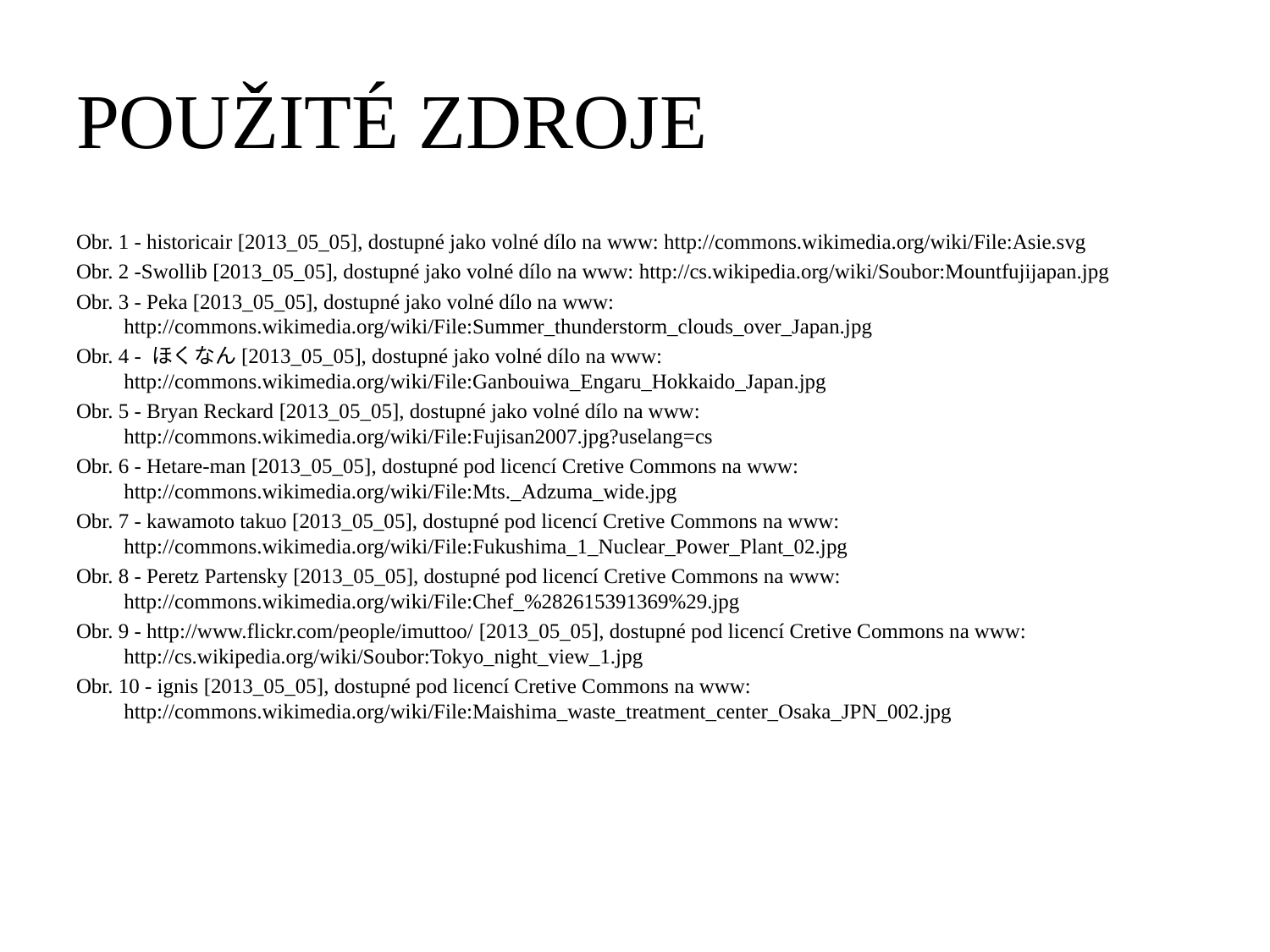

# POUŽITÉ ZDROJE
Obr. 1 - historicair [2013_05_05], dostupné jako volné dílo na www: http://commons.wikimedia.org/wiki/File:Asie.svg
Obr. 2 -Swollib [2013_05_05], dostupné jako volné dílo na www: http://cs.wikipedia.org/wiki/Soubor:Mountfujijapan.jpg
Obr. 3 - Peka [2013_05_05], dostupné jako volné dílo na www: http://commons.wikimedia.org/wiki/File:Summer_thunderstorm_clouds_over_Japan.jpg
Obr. 4 - ほくなん[2013_05_05], dostupné jako volné dílo na www: http://commons.wikimedia.org/wiki/File:Ganbouiwa_Engaru_Hokkaido_Japan.jpg
Obr. 5 - Bryan Reckard [2013_05_05], dostupné jako volné dílo na www: http://commons.wikimedia.org/wiki/File:Fujisan2007.jpg?uselang=cs
Obr. 6 - Hetare-man [2013_05_05], dostupné pod licencí Cretive Commons na www: http://commons.wikimedia.org/wiki/File:Mts._Adzuma_wide.jpg
Obr. 7 - kawamoto takuo [2013_05_05], dostupné pod licencí Cretive Commons na www: http://commons.wikimedia.org/wiki/File:Fukushima_1_Nuclear_Power_Plant_02.jpg
Obr. 8 - Peretz Partensky [2013_05_05], dostupné pod licencí Cretive Commons na www: http://commons.wikimedia.org/wiki/File:Chef_%282615391369%29.jpg
Obr. 9 - http://www.flickr.com/people/imuttoo/ [2013_05_05], dostupné pod licencí Cretive Commons na www: http://cs.wikipedia.org/wiki/Soubor:Tokyo_night_view_1.jpg
Obr. 10 - ignis [2013_05_05], dostupné pod licencí Cretive Commons na www: http://commons.wikimedia.org/wiki/File:Maishima_waste_treatment_center_Osaka_JPN_002.jpg